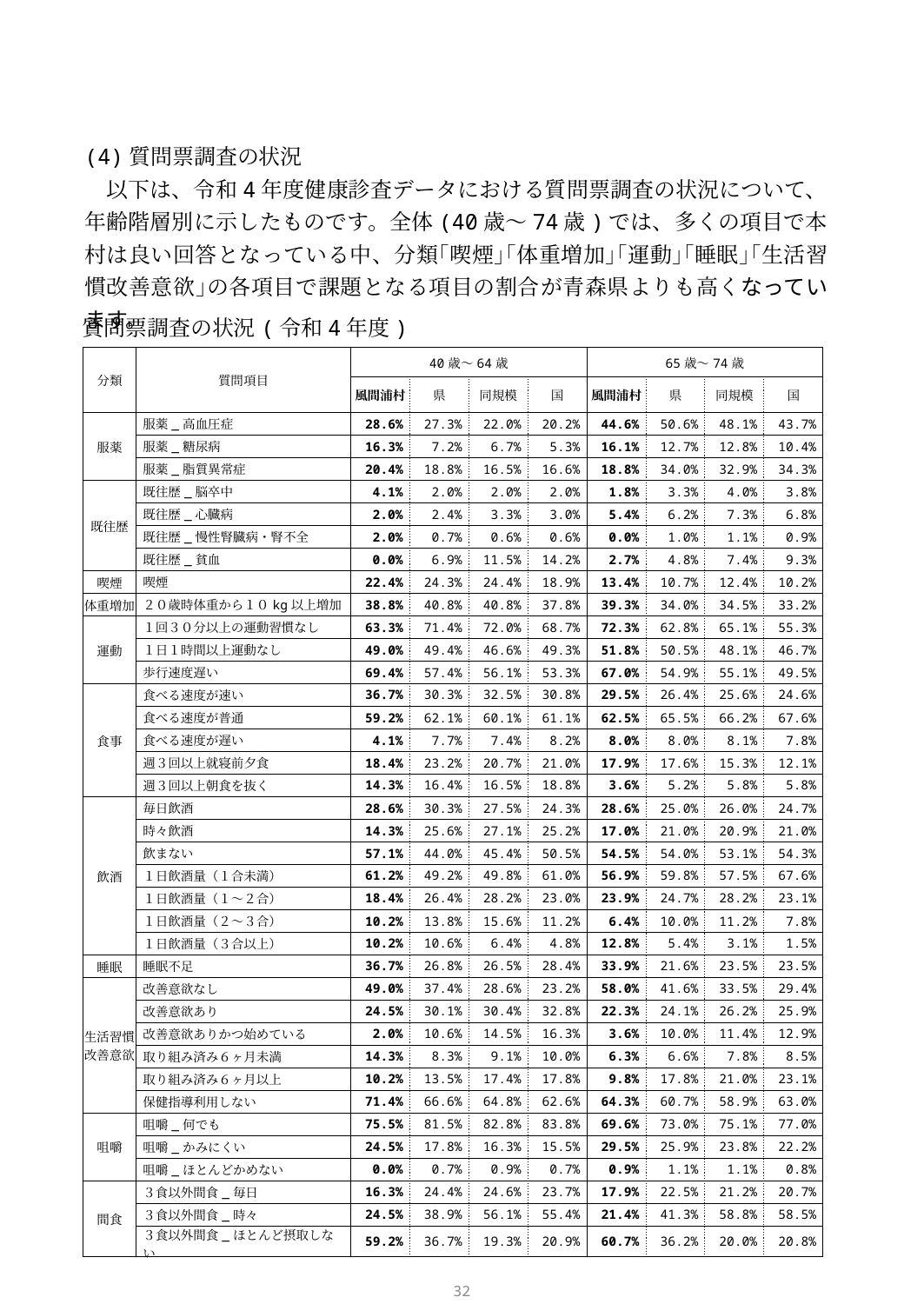

(4)質問票調査の状況
　以下は、令和4年度健康診査データにおける質問票調査の状況について、年齢階層別に示したものです。全体(40歳～74歳)では、多くの項目で本村は良い回答となっている中、分類｢喫煙｣｢体重増加｣｢運動｣｢睡眠｣｢生活習慣改善意欲｣の各項目で課題となる項目の割合が青森県よりも高くなっています。

質問票調査の状況(令和4年度)
| 分類 | 質問項目 | 40歳～64歳 |  |  |  | 65歳～74歳 |  |  |  |
| --- | --- | --- | --- | --- | --- | --- | --- | --- | --- |
|  |  | 風間浦村 | 県 | 同規模 | 国 | 風間浦村 | 県 | 同規模 | 国 |
| 服薬 | 服薬\_高血圧症 | 28.6% | 27.3% | 22.0% | 20.2% | 44.6% | 50.6% | 48.1% | 43.7% |
|  | 服薬\_糖尿病 | 16.3% | 7.2% | 6.7% | 5.3% | 16.1% | 12.7% | 12.8% | 10.4% |
|  | 服薬\_脂質異常症 | 20.4% | 18.8% | 16.5% | 16.6% | 18.8% | 34.0% | 32.9% | 34.3% |
| 既往歴 | 既往歴\_脳卒中 | 4.1% | 2.0% | 2.0% | 2.0% | 1.8% | 3.3% | 4.0% | 3.8% |
|  | 既往歴\_心臓病 | 2.0% | 2.4% | 3.3% | 3.0% | 5.4% | 6.2% | 7.3% | 6.8% |
|  | 既往歴\_慢性腎臓病・腎不全 | 2.0% | 0.7% | 0.6% | 0.6% | 0.0% | 1.0% | 1.1% | 0.9% |
|  | 既往歴\_貧血 | 0.0% | 6.9% | 11.5% | 14.2% | 2.7% | 4.8% | 7.4% | 9.3% |
| 喫煙 | 喫煙 | 22.4% | 24.3% | 24.4% | 18.9% | 13.4% | 10.7% | 12.4% | 10.2% |
| 体重増加 | ２０歳時体重から１０kg以上増加 | 38.8% | 40.8% | 40.8% | 37.8% | 39.3% | 34.0% | 34.5% | 33.2% |
| 運動 | １回３０分以上の運動習慣なし | 63.3% | 71.4% | 72.0% | 68.7% | 72.3% | 62.8% | 65.1% | 55.3% |
|  | １日１時間以上運動なし | 49.0% | 49.4% | 46.6% | 49.3% | 51.8% | 50.5% | 48.1% | 46.7% |
|  | 歩行速度遅い | 69.4% | 57.4% | 56.1% | 53.3% | 67.0% | 54.9% | 55.1% | 49.5% |
| 食事 | 食べる速度が速い | 36.7% | 30.3% | 32.5% | 30.8% | 29.5% | 26.4% | 25.6% | 24.6% |
|  | 食べる速度が普通 | 59.2% | 62.1% | 60.1% | 61.1% | 62.5% | 65.5% | 66.2% | 67.6% |
|  | 食べる速度が遅い | 4.1% | 7.7% | 7.4% | 8.2% | 8.0% | 8.0% | 8.1% | 7.8% |
|  | 週３回以上就寝前夕食 | 18.4% | 23.2% | 20.7% | 21.0% | 17.9% | 17.6% | 15.3% | 12.1% |
|  | 週３回以上朝食を抜く | 14.3% | 16.4% | 16.5% | 18.8% | 3.6% | 5.2% | 5.8% | 5.8% |
| 飲酒 | 毎日飲酒 | 28.6% | 30.3% | 27.5% | 24.3% | 28.6% | 25.0% | 26.0% | 24.7% |
|  | 時々飲酒 | 14.3% | 25.6% | 27.1% | 25.2% | 17.0% | 21.0% | 20.9% | 21.0% |
|  | 飲まない | 57.1% | 44.0% | 45.4% | 50.5% | 54.5% | 54.0% | 53.1% | 54.3% |
|  | １日飲酒量（１合未満） | 61.2% | 49.2% | 49.8% | 61.0% | 56.9% | 59.8% | 57.5% | 67.6% |
|  | １日飲酒量（１～２合） | 18.4% | 26.4% | 28.2% | 23.0% | 23.9% | 24.7% | 28.2% | 23.1% |
|  | １日飲酒量（２～３合） | 10.2% | 13.8% | 15.6% | 11.2% | 6.4% | 10.0% | 11.2% | 7.8% |
|  | １日飲酒量（３合以上） | 10.2% | 10.6% | 6.4% | 4.8% | 12.8% | 5.4% | 3.1% | 1.5% |
| 睡眠 | 睡眠不足 | 36.7% | 26.8% | 26.5% | 28.4% | 33.9% | 21.6% | 23.5% | 23.5% |
| 生活習慣改善意欲 | 改善意欲なし | 49.0% | 37.4% | 28.6% | 23.2% | 58.0% | 41.6% | 33.5% | 29.4% |
|  | 改善意欲あり | 24.5% | 30.1% | 30.4% | 32.8% | 22.3% | 24.1% | 26.2% | 25.9% |
|  | 改善意欲ありかつ始めている | 2.0% | 10.6% | 14.5% | 16.3% | 3.6% | 10.0% | 11.4% | 12.9% |
|  | 取り組み済み６ヶ月未満 | 14.3% | 8.3% | 9.1% | 10.0% | 6.3% | 6.6% | 7.8% | 8.5% |
|  | 取り組み済み６ヶ月以上 | 10.2% | 13.5% | 17.4% | 17.8% | 9.8% | 17.8% | 21.0% | 23.1% |
|  | 保健指導利用しない | 71.4% | 66.6% | 64.8% | 62.6% | 64.3% | 60.7% | 58.9% | 63.0% |
| 咀嚼 | 咀嚼\_何でも | 75.5% | 81.5% | 82.8% | 83.8% | 69.6% | 73.0% | 75.1% | 77.0% |
|  | 咀嚼\_かみにくい | 24.5% | 17.8% | 16.3% | 15.5% | 29.5% | 25.9% | 23.8% | 22.2% |
|  | 咀嚼\_ほとんどかめない | 0.0% | 0.7% | 0.9% | 0.7% | 0.9% | 1.1% | 1.1% | 0.8% |
| 間食 | ３食以外間食\_毎日 | 16.3% | 24.4% | 24.6% | 23.7% | 17.9% | 22.5% | 21.2% | 20.7% |
|  | ３食以外間食\_時々 | 24.5% | 38.9% | 56.1% | 55.4% | 21.4% | 41.3% | 58.8% | 58.5% |
|  | ３食以外間食\_ほとんど摂取しない | 59.2% | 36.7% | 19.3% | 20.9% | 60.7% | 36.2% | 20.0% | 20.8% |
32